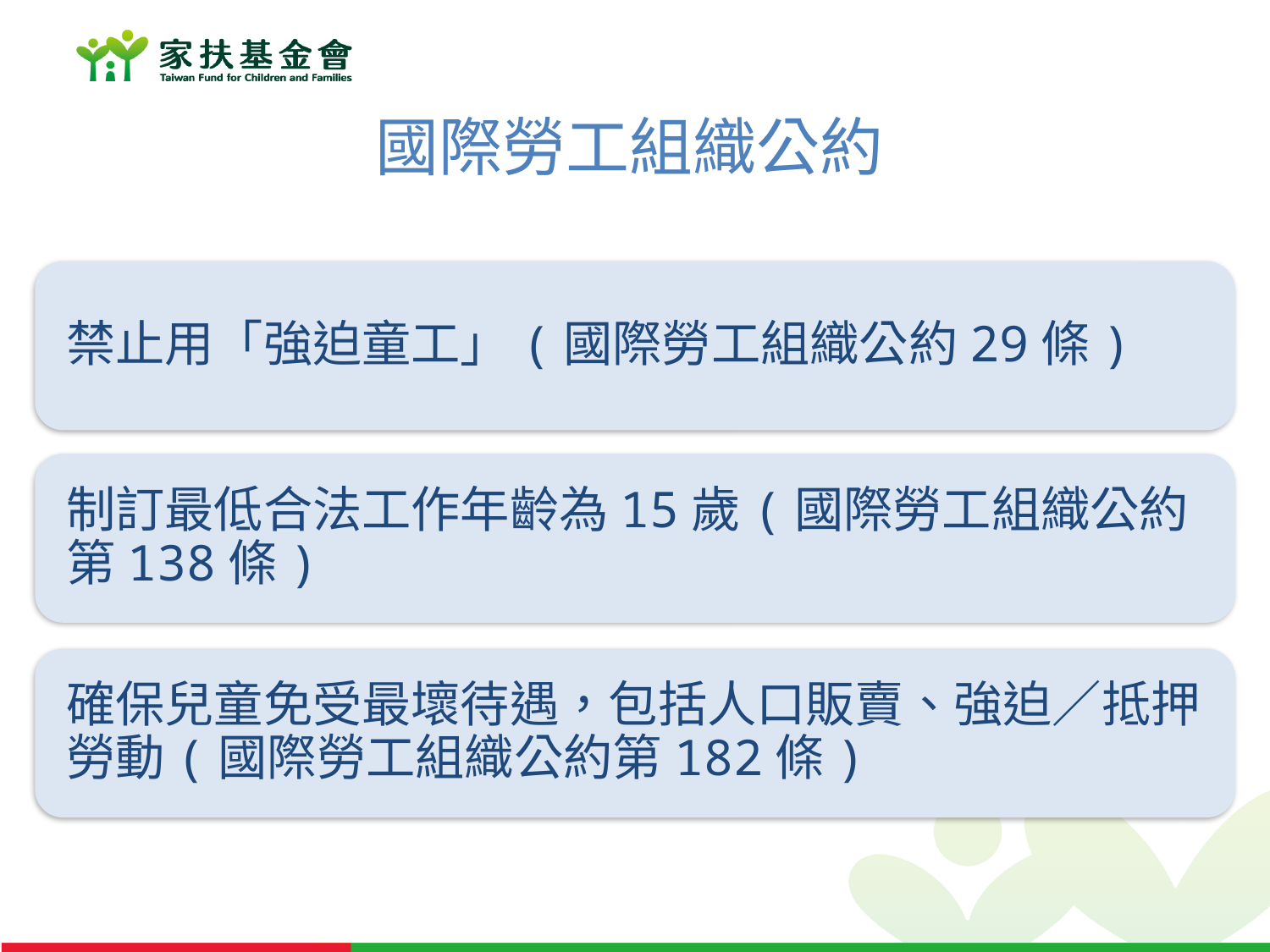

# 國際勞工組織公約
禁止用「強迫童工」(國際勞工組織公約29條)
制訂最低合法工作年齡為15歲(國際勞工組織公約第138條)
確保兒童免受最壞待遇，包括人口販賣、強迫／抵押勞動(國際勞工組織公約第182條)